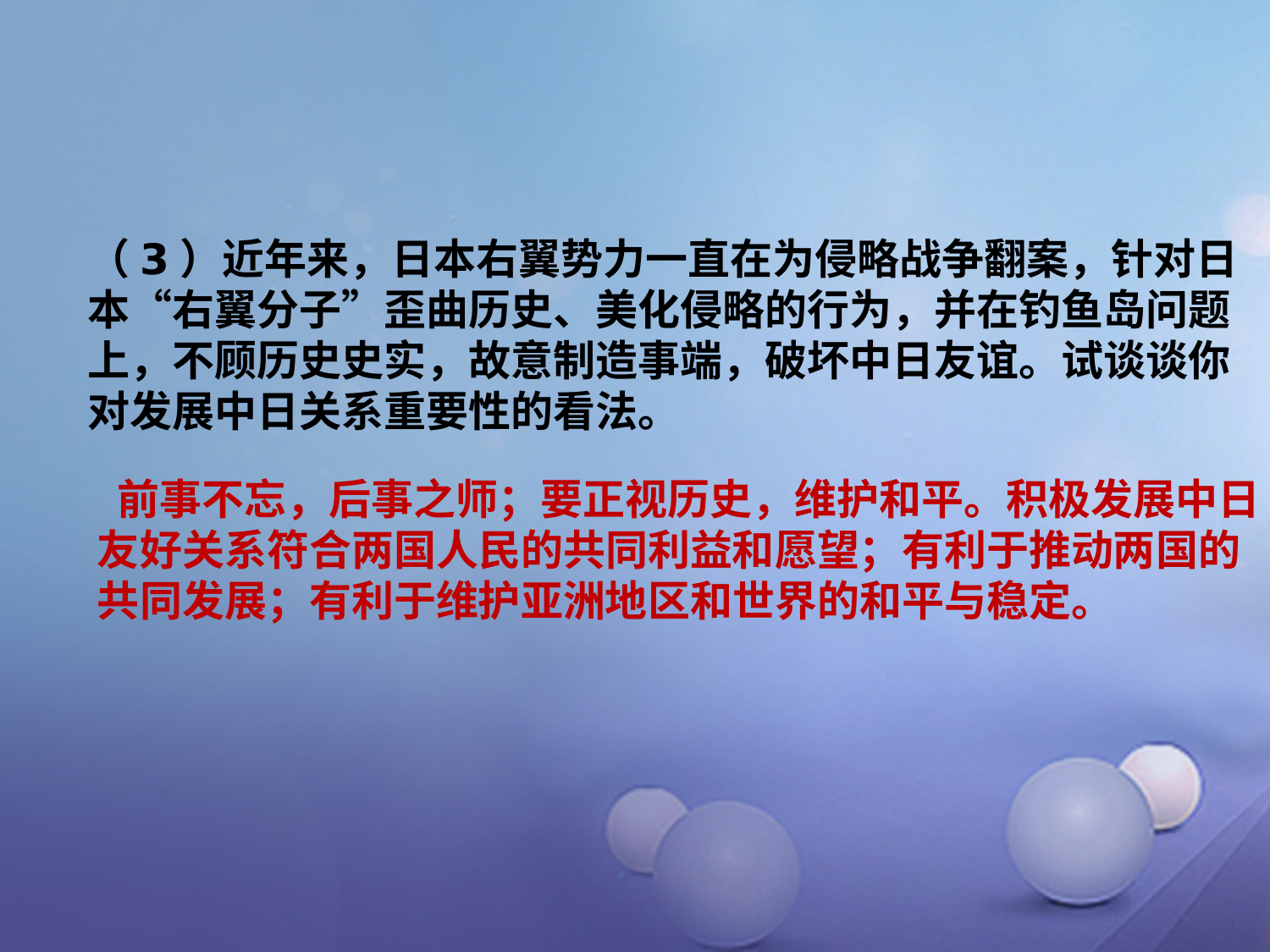

（3）近年来，日本右翼势力一直在为侵略战争翻案，针对日本“右翼分子”歪曲历史、美化侵略的行为，并在钓鱼岛问题上，不顾历史史实，故意制造事端，破坏中日友谊。试谈谈你对发展中日关系重要性的看法。
 前事不忘，后事之师；要正视历史，维护和平。积极发展中日友好关系符合两国人民的共同利益和愿望；有利于推动两国的共同发展；有利于维护亚洲地区和世界的和平与稳定。